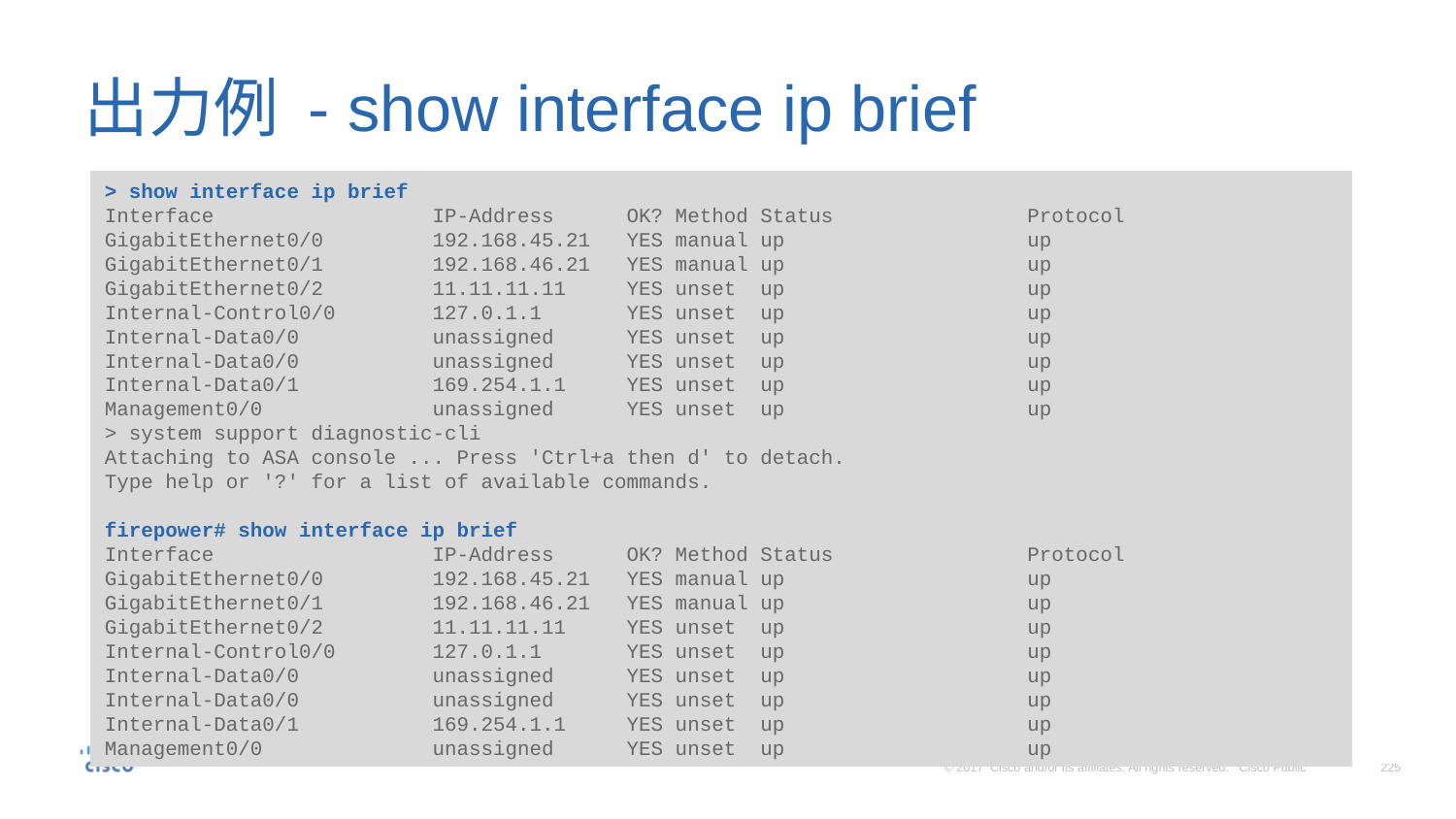

# 出力例 - show interface ip brief
> show interface ip brief
Interface                  IP-Address      OK? Method Status                Protocol
GigabitEthernet0/0         192.168.45.21   YES manual up                    up
GigabitEthernet0/1         192.168.46.21   YES manual up                    up
GigabitEthernet0/2         11.11.11.11     YES unset  up                    up
Internal-Control0/0        127.0.1.1       YES unset  up                    up
Internal-Data0/0           unassigned      YES unset  up                    up
Internal-Data0/0           unassigned      YES unset  up                    up
Internal-Data0/1           169.254.1.1     YES unset  up                    up
Management0/0              unassigned      YES unset  up                    up
> system support diagnostic-cli
Attaching to ASA console ... Press 'Ctrl+a then d' to detach.
Type help or '?' for a list of available commands.

firepower# show interface ip brief
Interface                  IP-Address      OK? Method Status                Protocol
GigabitEthernet0/0         192.168.45.21   YES manual up                    up
GigabitEthernet0/1         192.168.46.21   YES manual up                    up
GigabitEthernet0/2         11.11.11.11     YES unset  up                    up
Internal-Control0/0        127.0.1.1       YES unset  up                    up
Internal-Data0/0           unassigned      YES unset  up                    up
Internal-Data0/0           unassigned      YES unset  up                    up
Internal-Data0/1           169.254.1.1     YES unset  up                    up
Management0/0              unassigned      YES unset  up                    up